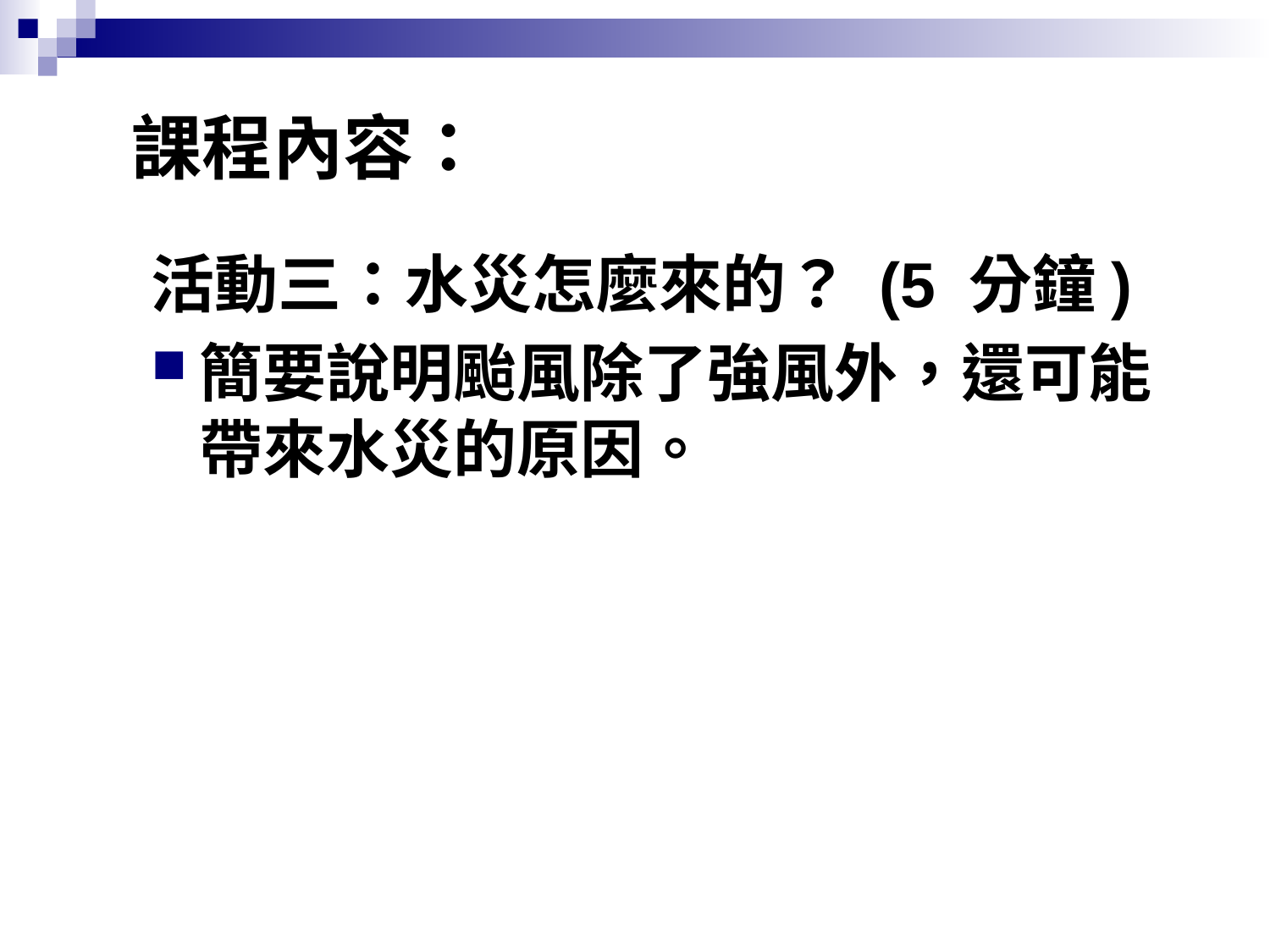

# 課程內容：
活動三：水災怎麼來的？ (5 分鐘)
簡要說明颱風除了強風外，還可能帶來水災的原因。